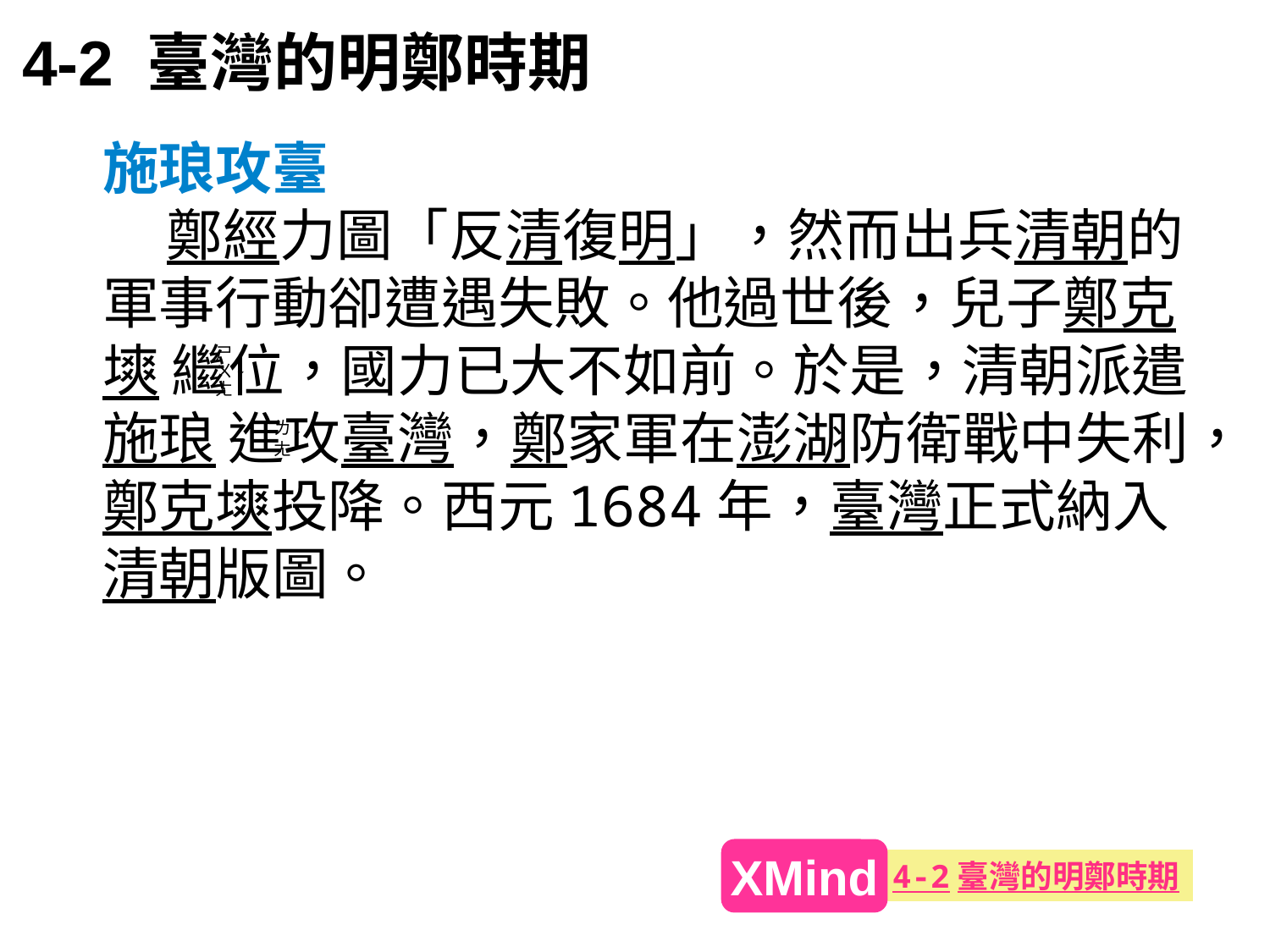

4-2 臺灣的明鄭時期
施琅攻臺
    鄭經力圖「反清復明」，然而出兵清朝的軍事行動卻遭遇失敗。他過世後，兒子鄭克塽 繼位，國力已大不如前。於是，清朝派遣施琅 進攻臺灣，鄭家軍在澎湖防衛戰中失利，鄭克塽投降。西元1684年，臺灣正式納入清朝版圖。
ㄕ
ㄨ
ㄤ
ˇ
ㄌ
ㄤ
ˊ
XMind
4-2臺灣的明鄭時期